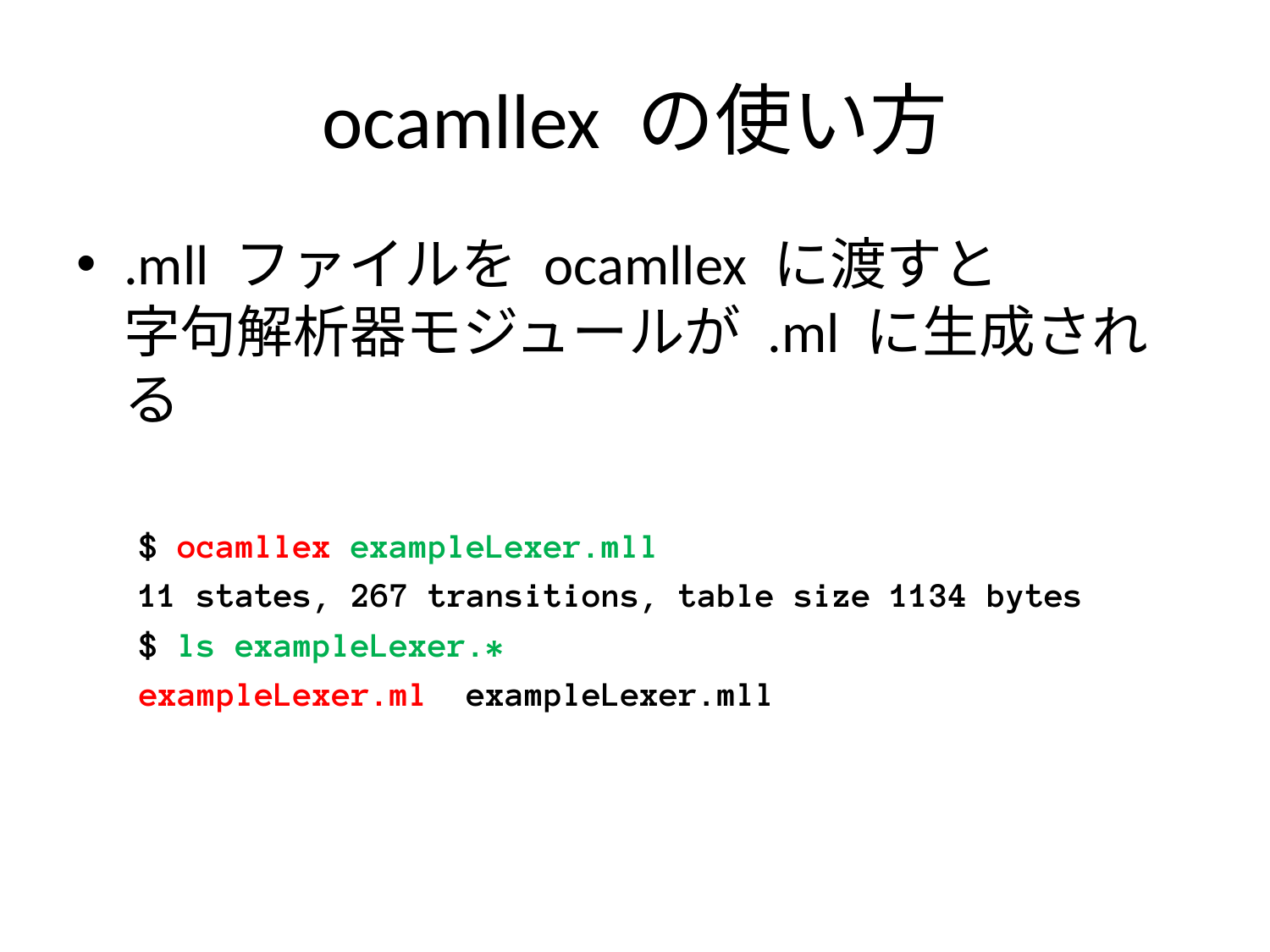

# ocamllex の使い方
.mll ファイルを ocamllex に渡すと
字句解析器モジュールが .ml に生成される

$ ocamllex exampleLexer.mll
11 states, 267 transitions, table size 1134 bytes
$ ls exampleLexer.*
exampleLexer.ml  exampleLexer.mll